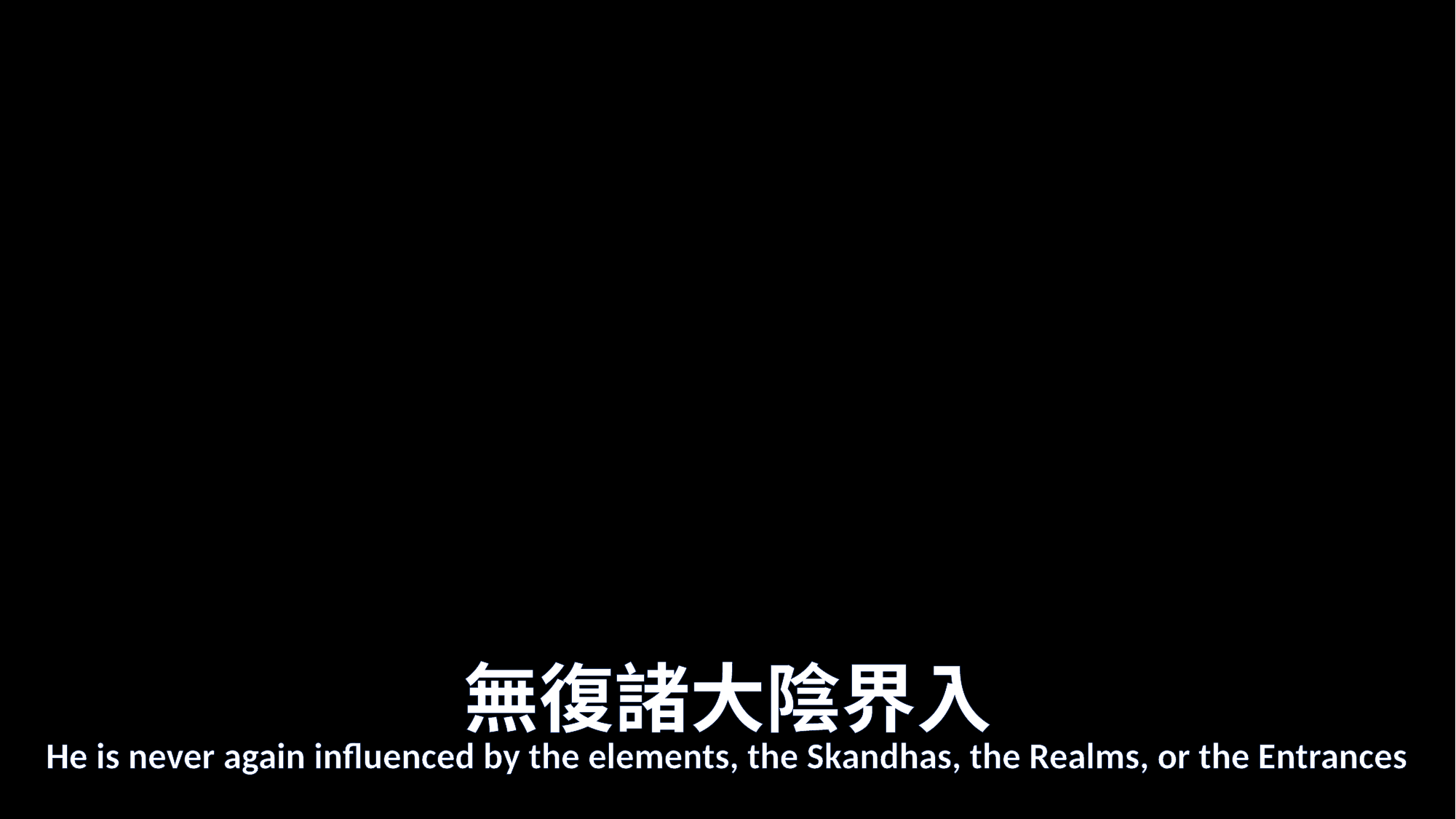

# 無復諸大陰界入
He is never again influenced by the elements, the Skandhas, the Realms, or the Entrances